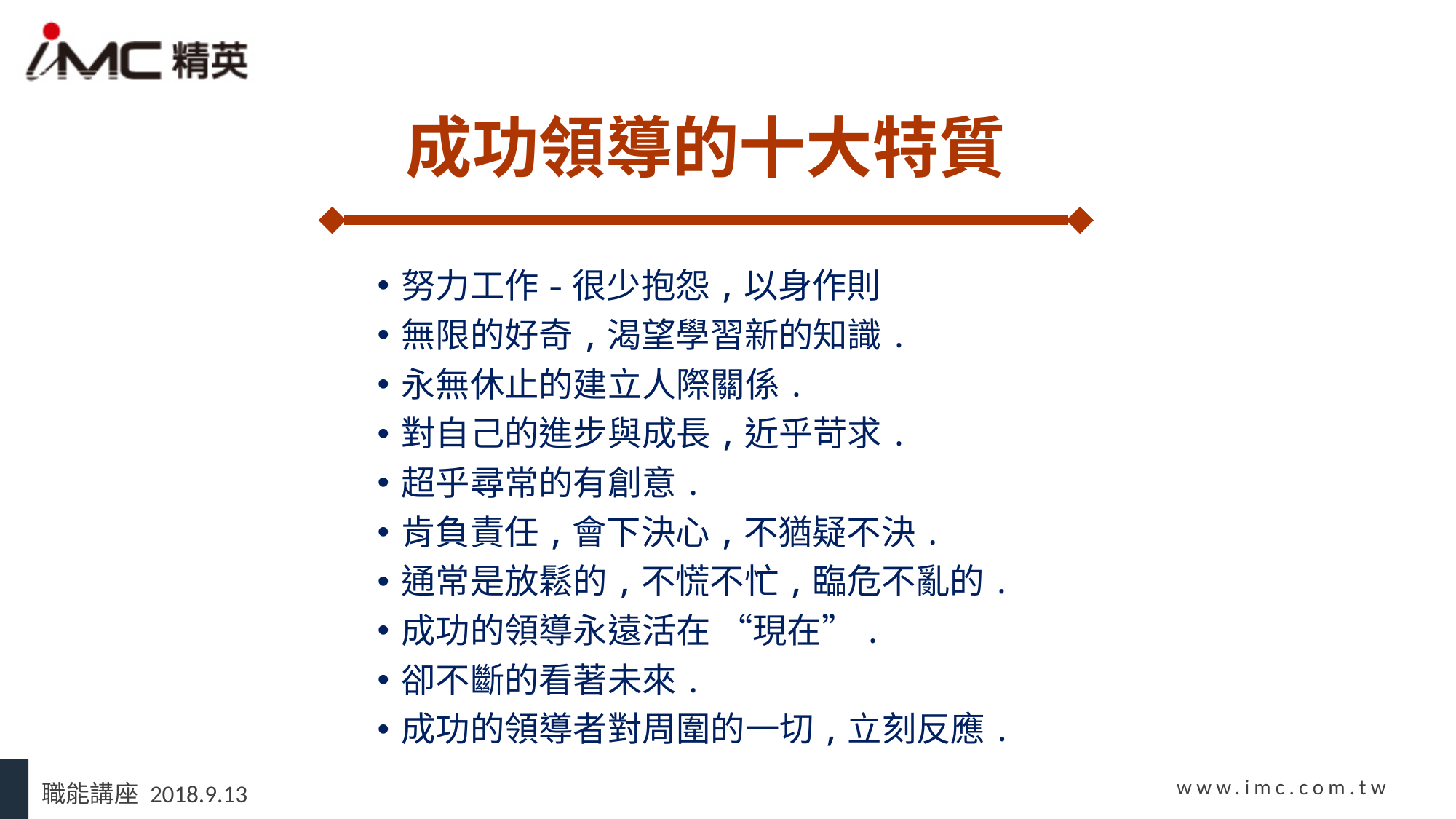

# 成功領導的十大特質
努力工作-很少抱怨,以身作則
無限的好奇,渴望學習新的知識.
永無休止的建立人際關係.
對自己的進步與成長,近乎苛求.
超乎尋常的有創意.
肯負責任,會下決心,不猶疑不決.
通常是放鬆的,不慌不忙,臨危不亂的.
成功的領導永遠活在 “現在”.
卻不斷的看著未來.
成功的領導者對周圍的一切,立刻反應.